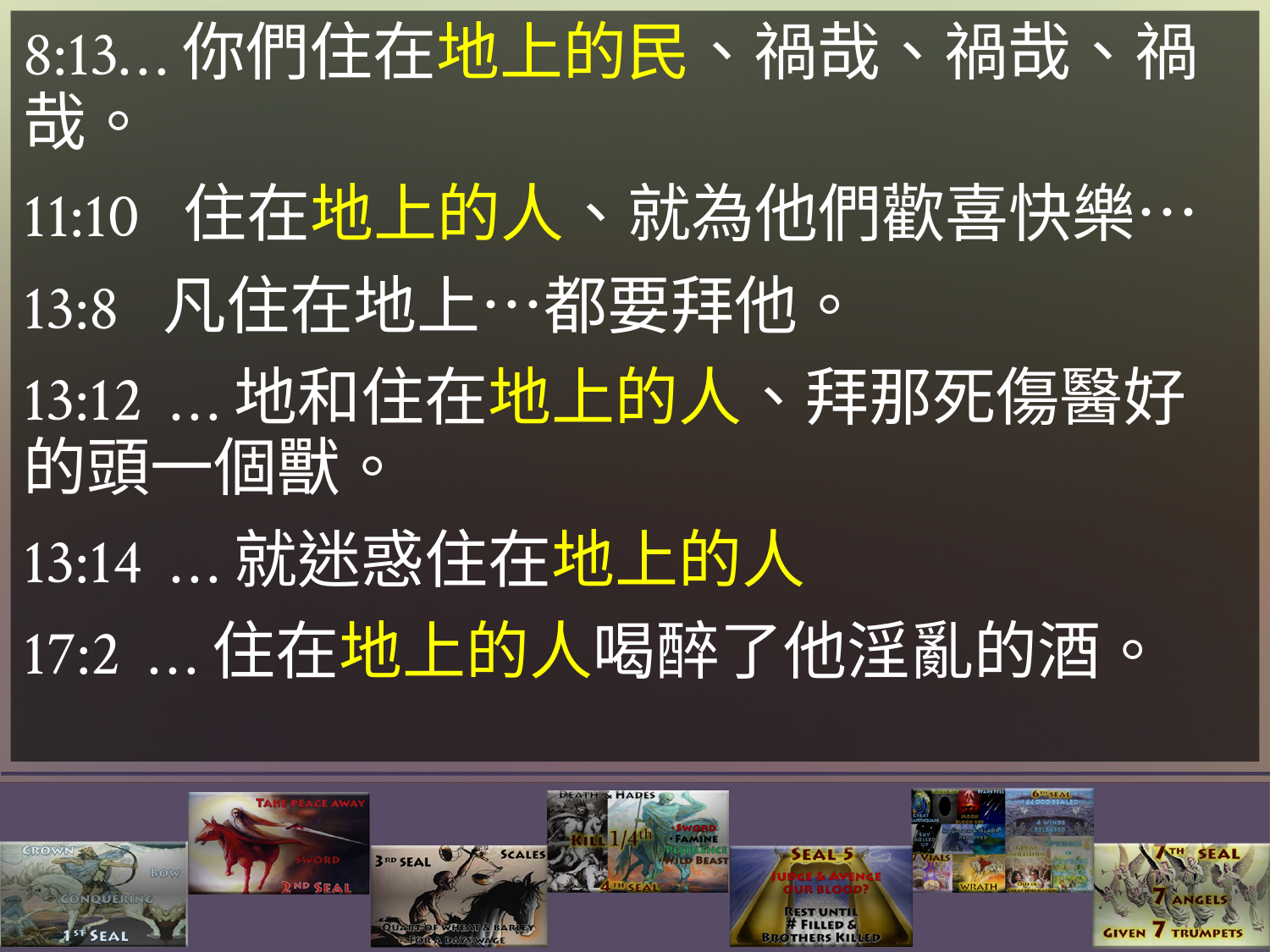

8:13…你們住在地上的民、禍哉、禍哉、禍哉。
11:10  住在地上的人、就為他們歡喜快樂…
13:8  凡住在地上…都要拜他。
13:12  …地和住在地上的人、拜那死傷醫好的頭一個獸。
13:14  …就迷惑住在地上的人
17:2  …住在地上的人喝醉了他淫亂的酒。